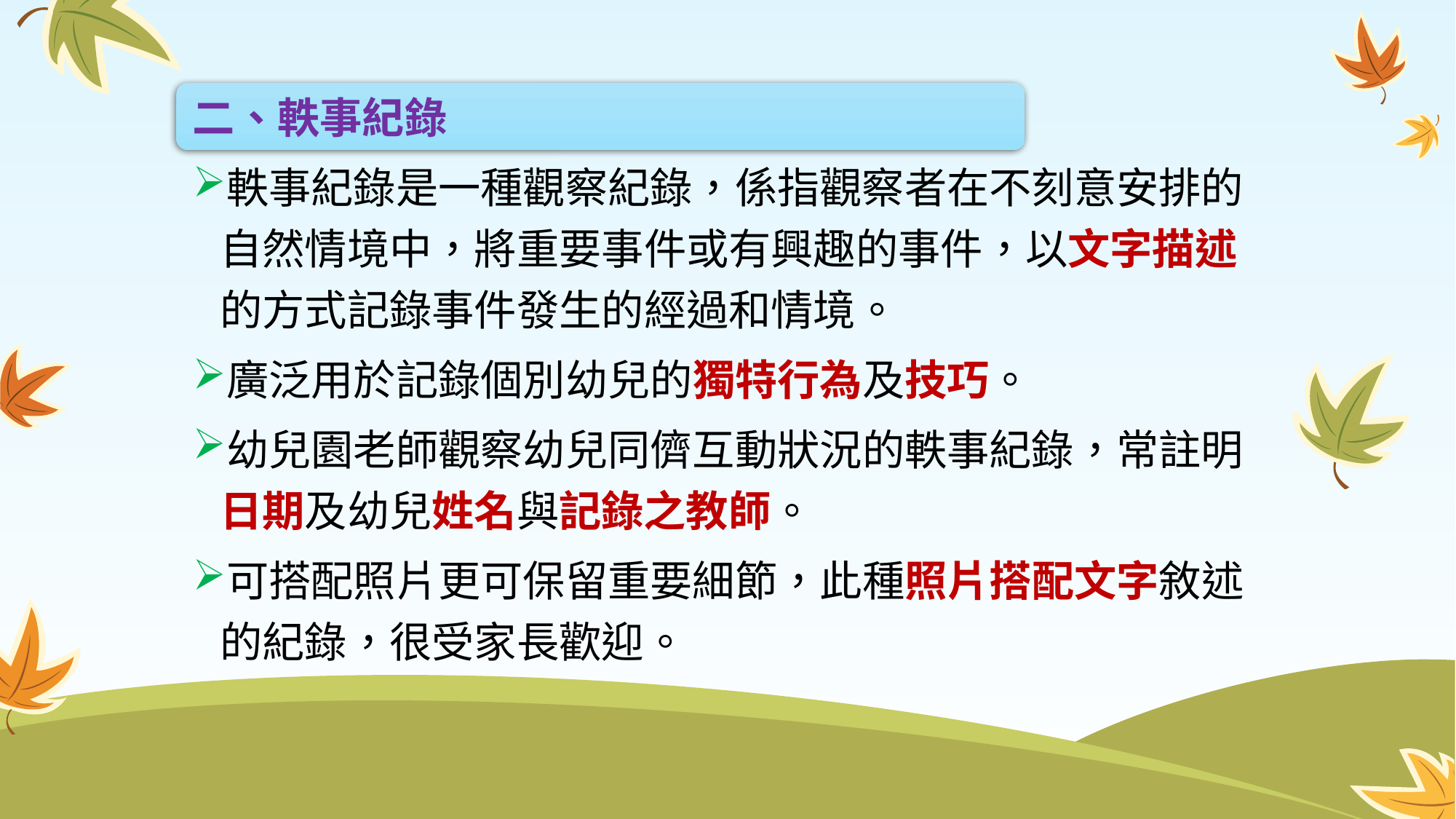

二、軼事紀錄
軼事紀錄是一種觀察紀錄，係指觀察者在不刻意安排的自然情境中，將重要事件或有興趣的事件，以文字描述的方式記錄事件發生的經過和情境。
廣泛用於記錄個別幼兒的獨特行為及技巧。
幼兒園老師觀察幼兒同儕互動狀況的軼事紀錄，常註明日期及幼兒姓名與記錄之教師。
可搭配照片更可保留重要細節，此種照片搭配文字敘述的紀錄，很受家長歡迎。